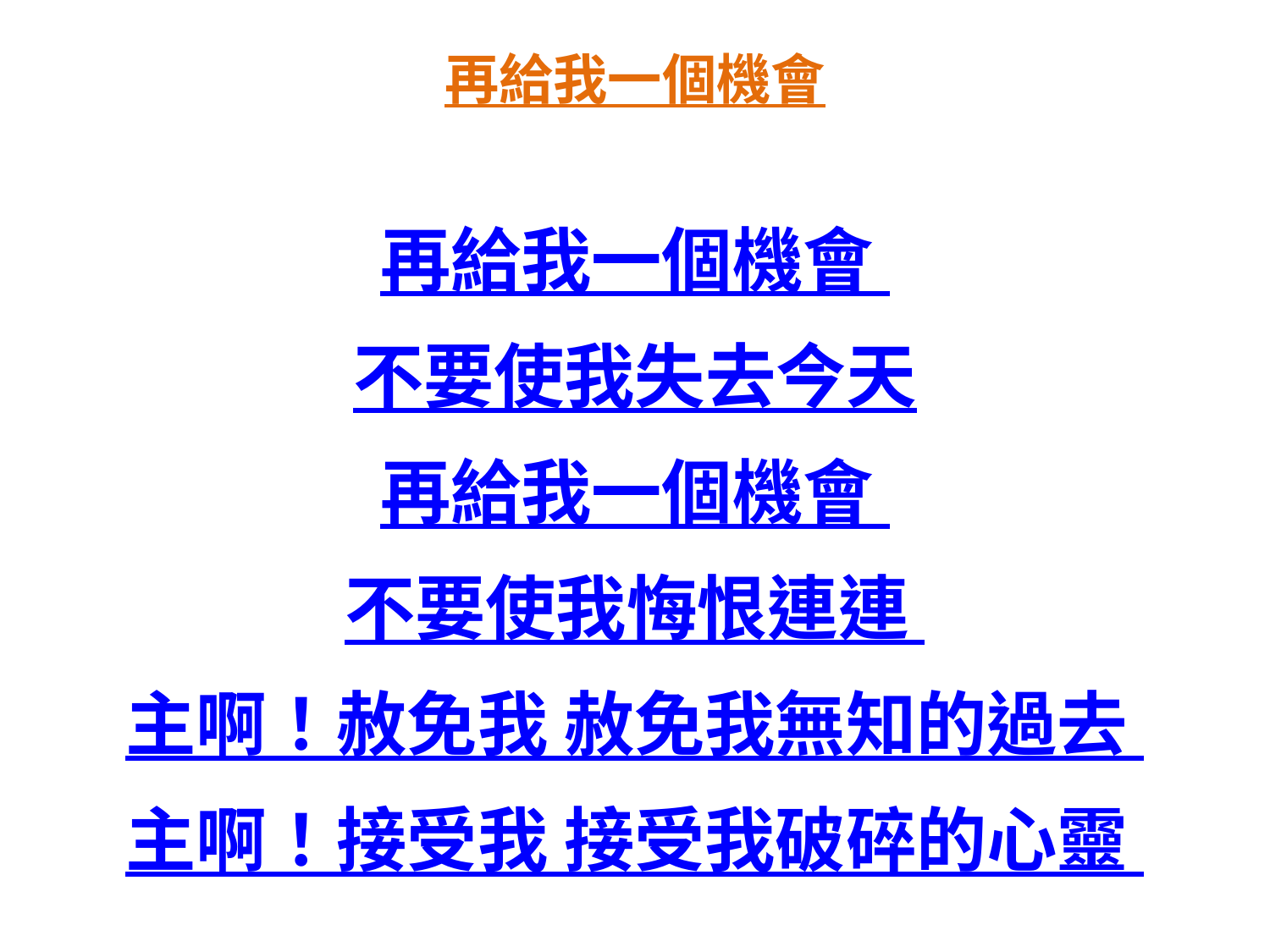

# 再給我一個機會
再給我一個機會
不要使我失去今天
再給我一個機會
不要使我悔恨連連
主啊！赦免我 赦免我無知的過去
主啊！接受我 接受我破碎的心靈